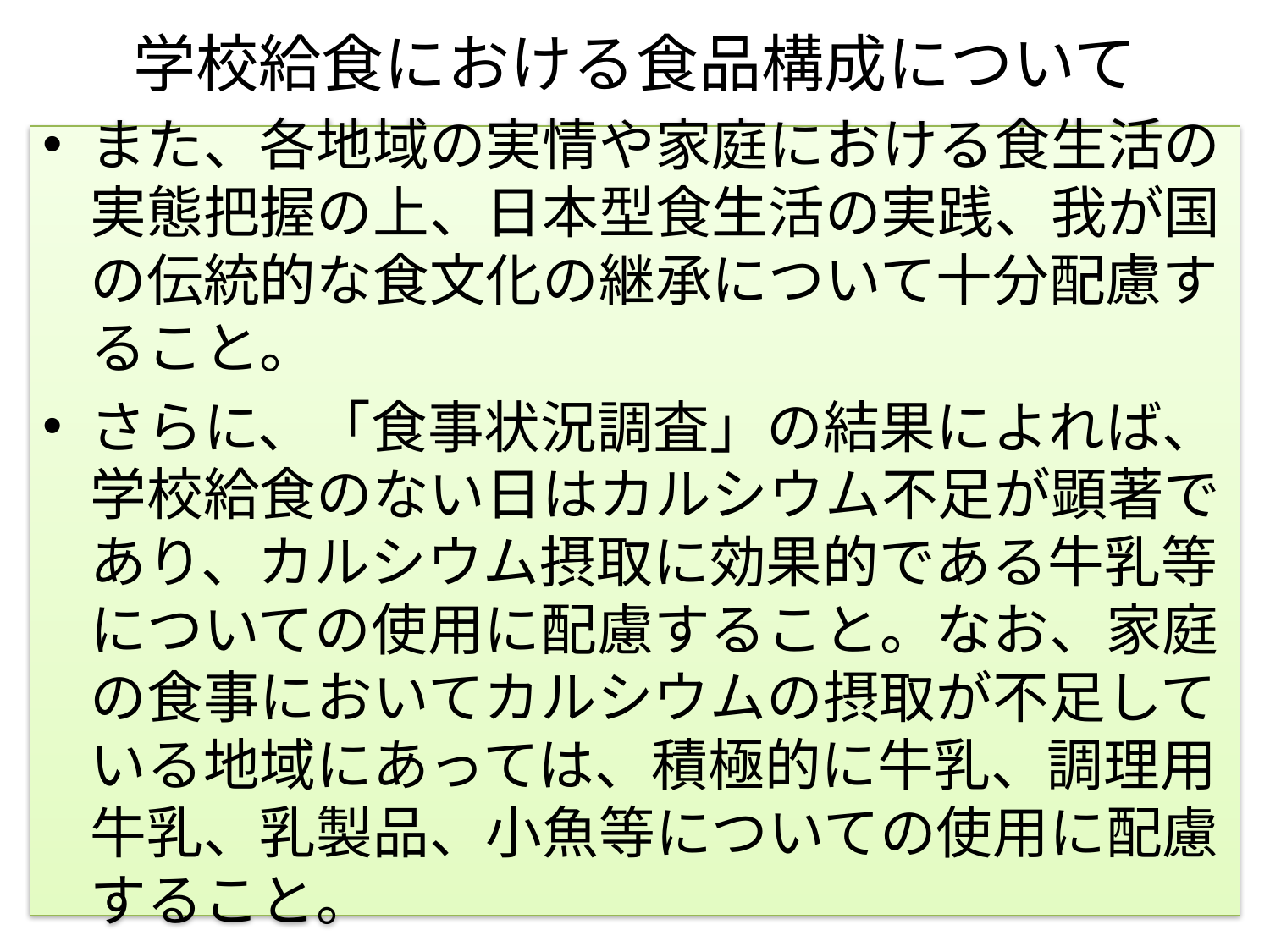

# 学校給食における食品構成について
また、各地域の実情や家庭における食生活の実態把握の上、日本型食生活の実践、我が国の伝統的な食文化の継承について十分配慮すること。
さらに、「食事状況調査」の結果によれば、学校給食のない日はカルシウム不足が顕著であり、カルシウム摂取に効果的である牛乳等についての使用に配慮すること。なお、家庭の食事においてカルシウムの摂取が不足している地域にあっては、積極的に牛乳、調理用牛乳、乳製品、小魚等についての使用に配慮すること。